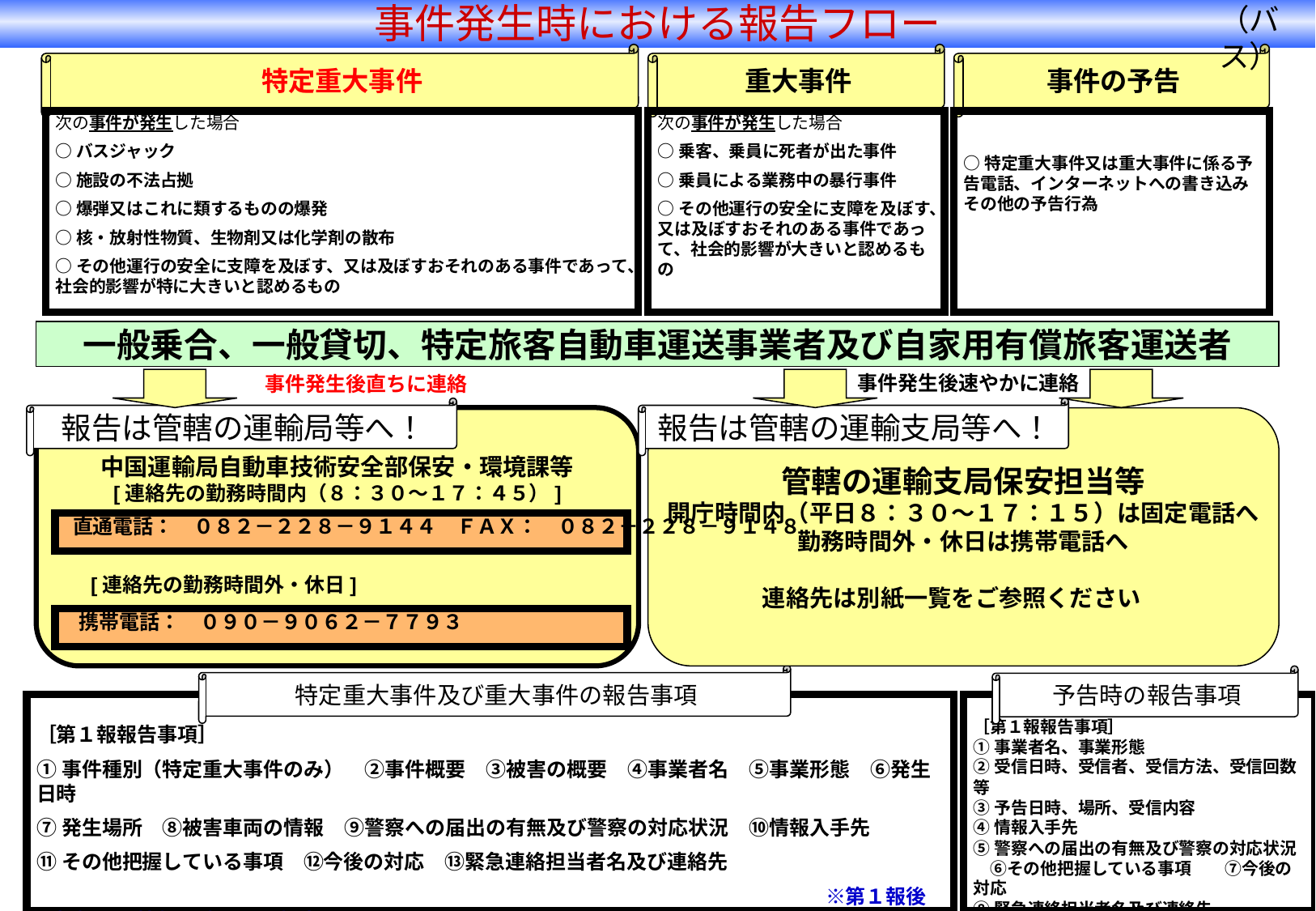

（バス）
事件発生時における報告フロー
特定重大事件
重大事件
事件の予告
次の事件が発生した場合
○バスジャック
○施設の不法占拠
○爆弾又はこれに類するものの爆発
○核・放射性物質、生物剤又は化学剤の散布
○その他運行の安全に支障を及ぼす、又は及ぼすおそれのある事件であって、社会的影響が特に大きいと認めるもの
次の事件が発生した場合
○乗客、乗員に死者が出た事件
○乗員による業務中の暴行事件
○その他運行の安全に支障を及ぼす、又は及ぼすおそれのある事件であって、社会的影響が大きいと認めるもの

○特定重大事件又は重大事件に係る予告電話、インターネットへの書き込みその他の予告行為
一般乗合、一般貸切、特定旅客自動車運送事業者及び自家用有償旅客運送者

事件発生後速やかに連絡

事件発生後直ちに連絡
報告は管轄の運輸局等へ！
報告は管轄の運輸支局等へ！

中国運輸局自動車技術安全部保安・環境課等
[連絡先の勤務時間内（８：３０～１７：４５）]

[連絡先の勤務時間外・休日]

管轄の運輸支局保安担当等
開庁時間内（平日８：３０～１７：１５）は固定電話へ
勤務時間外・休日は携帯電話へ

連絡先は別紙一覧をご参照ください
 直通電話：　０８２－２２８－９１４４　ＦＡＸ：　０８２－２２８－９１４８
  携帯電話：　０９０－９０６２－７７９３
特定重大事件及び重大事件の報告事項
予告時の報告事項

［第１報報告事項］
①事件種別（特定重大事件のみ）　②事件概要　③被害の概要　④事業者名　⑤事業形態　⑥発生日時
⑦発生場所　⑧被害車両の情報　⑨警察への届出の有無及び警察の対応状況　⑩情報入手先
⑪その他把握している事項　⑫今後の対応　⑬緊急連絡担当者名及び連絡先
　　　　　　　　　　　　　　　　　　　　　　　　　　　　　　　　　　　　　　　※第１報後も把握した情報を速やかに報告

［第１報報告事項］
①事業者名、事業形態
②受信日時、受信者、受信方法、受信回数等
③予告日時、場所、受信内容
④情報入手先
⑤警察への届出の有無及び警察の対応状況　⑥その他把握している事項　　⑦今後の対応
⑧緊急連絡担当者名及び連絡先
※　第１報後も把握した情報を速やかに報告